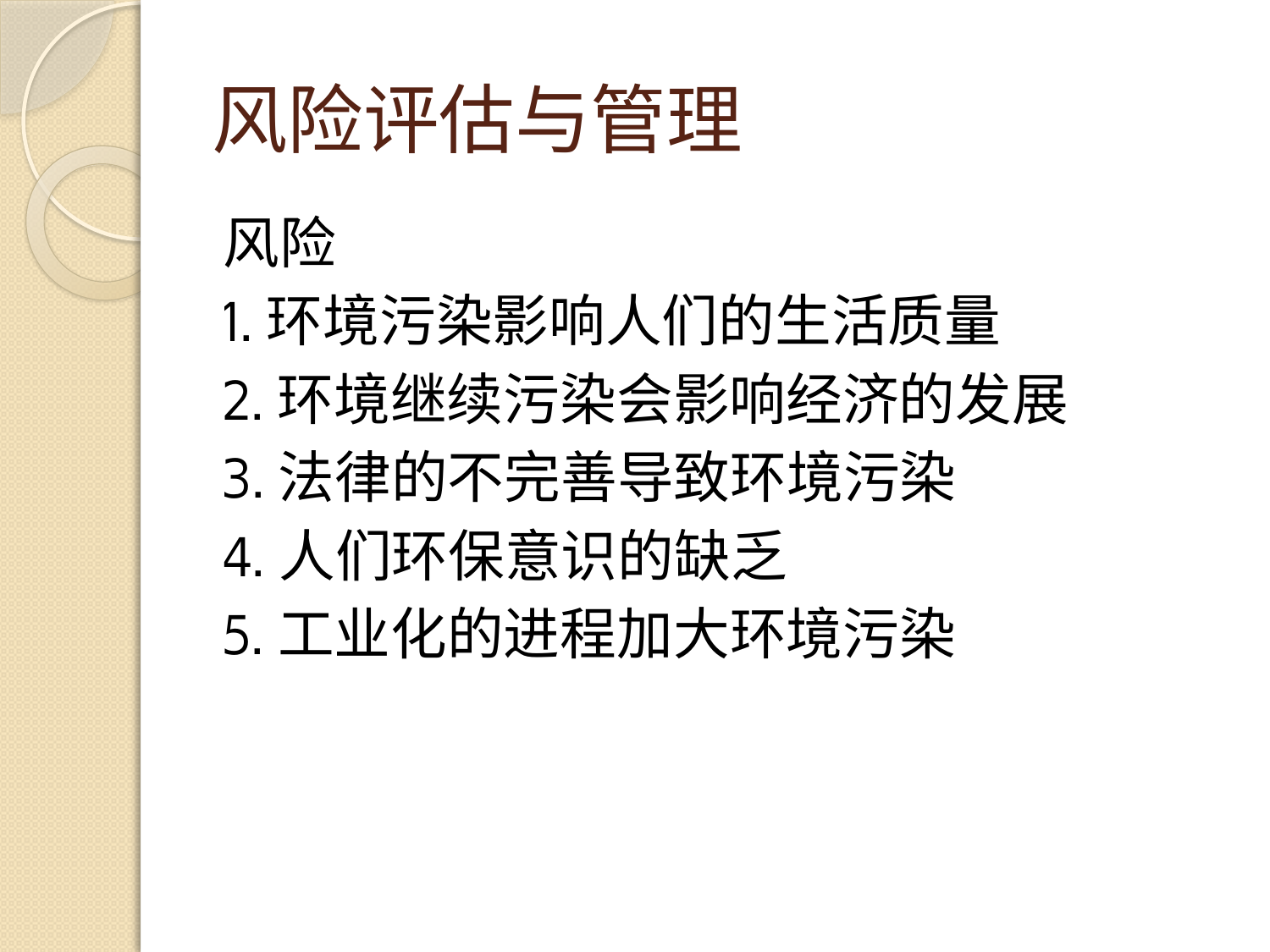

# 风险评估与管理
风险
1.环境污染影响人们的生活质量
2.环境继续污染会影响经济的发展
3.法律的不完善导致环境污染
4.人们环保意识的缺乏
5.工业化的进程加大环境污染